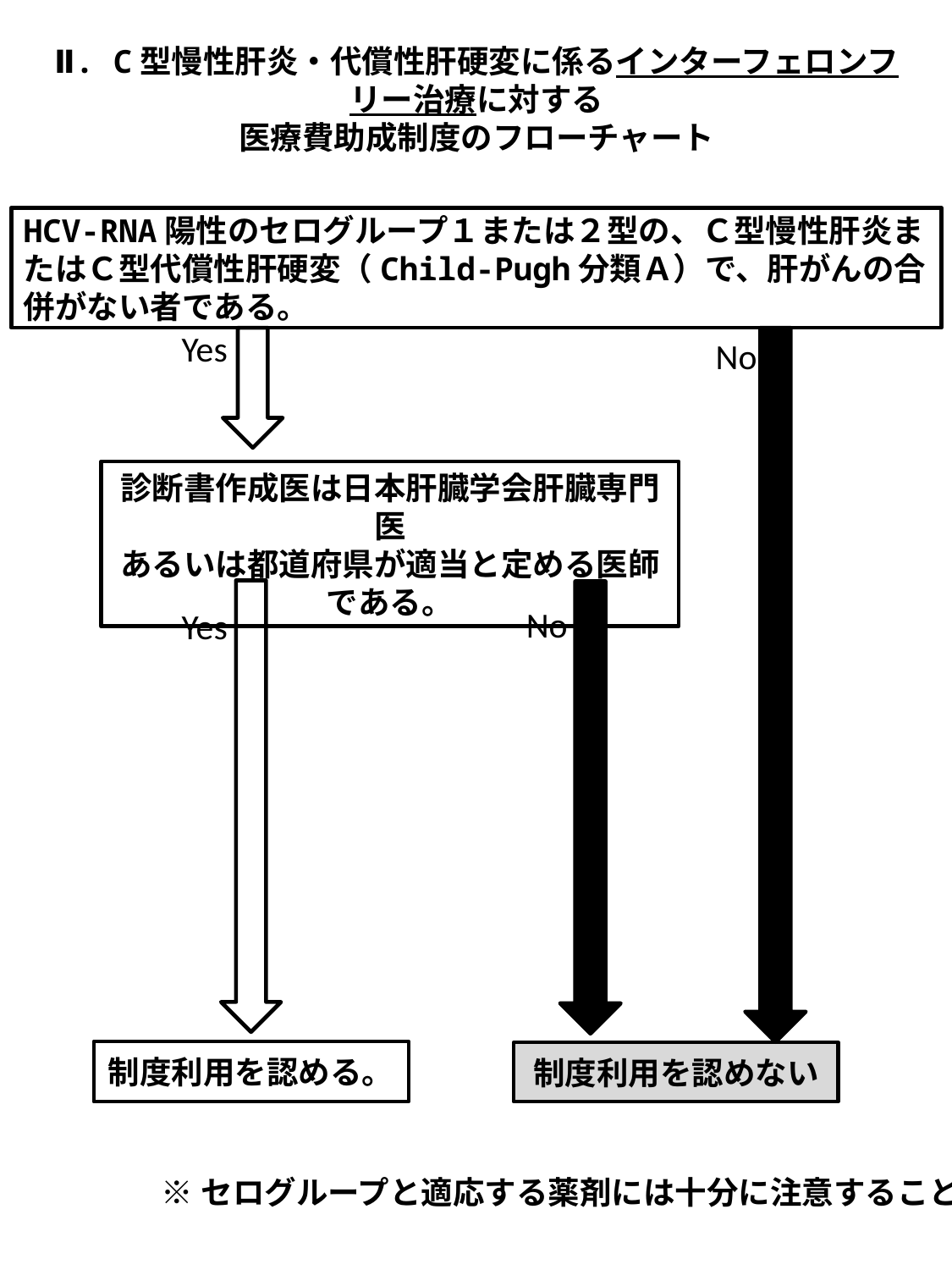

Ⅱ. C型慢性肝炎・代償性肝硬変に係るインターフェロンフリー治療に対する
医療費助成制度のフローチャート
HCV-RNA陽性のセログループ１または２型の、Ｃ型慢性肝炎またはＣ型代償性肝硬変（Child-Pugh分類Ａ）で、肝がんの合併がない者である。
Yes

No

診断書作成医は日本肝臓学会肝臓専門医
あるいは都道府県が適当と定める医師である。

No
Yes
制度利用を認める。
制度利用を認めない
※セログループと適応する薬剤には十分に注意すること。